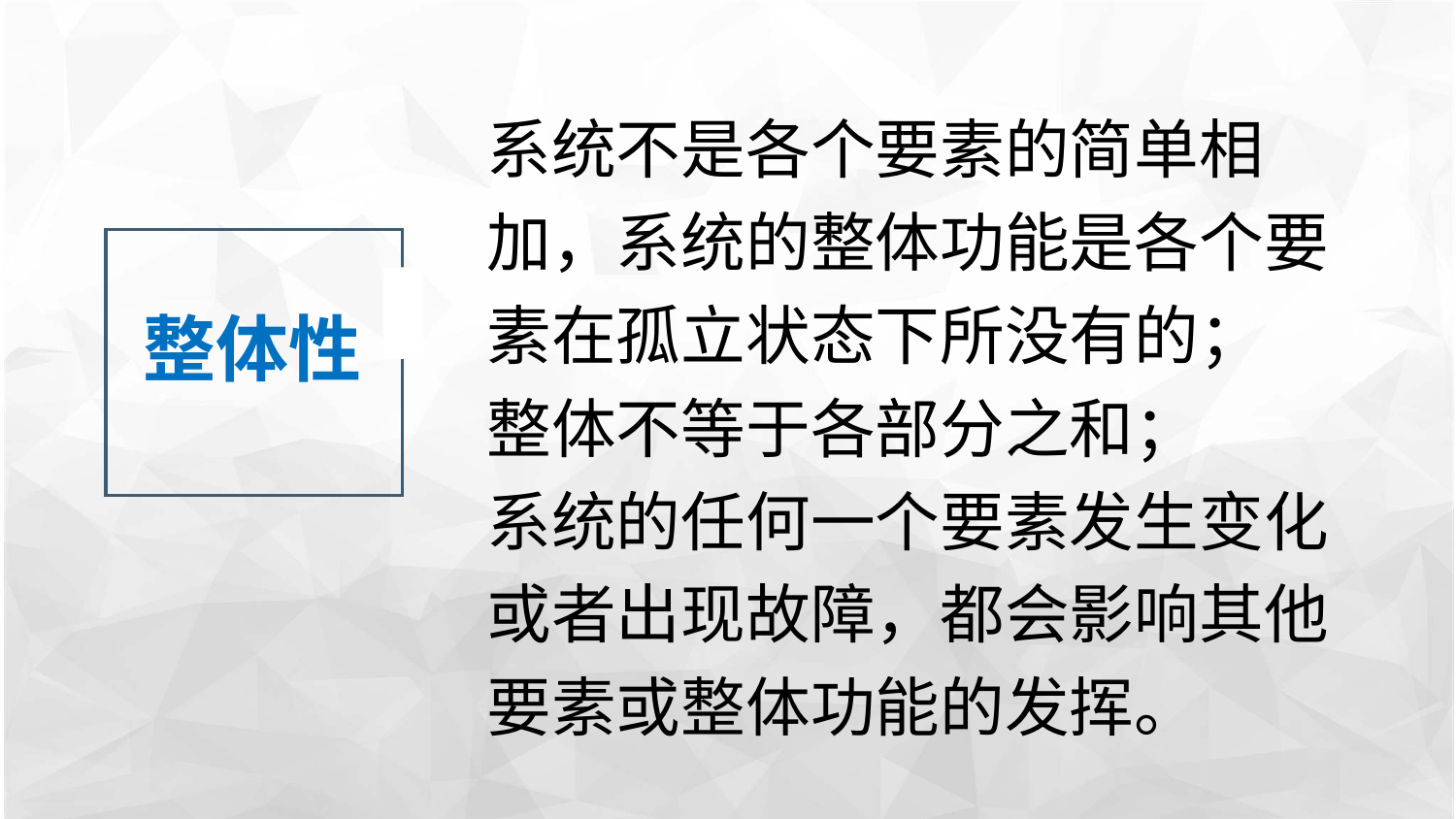

系统不是各个要素的简单相加，系统的整体功能是各个要素在孤立状态下所没有的；
整体不等于各部分之和；
系统的任何一个要素发生变化或者出现故障，都会影响其他要素或整体功能的发挥。

整体性